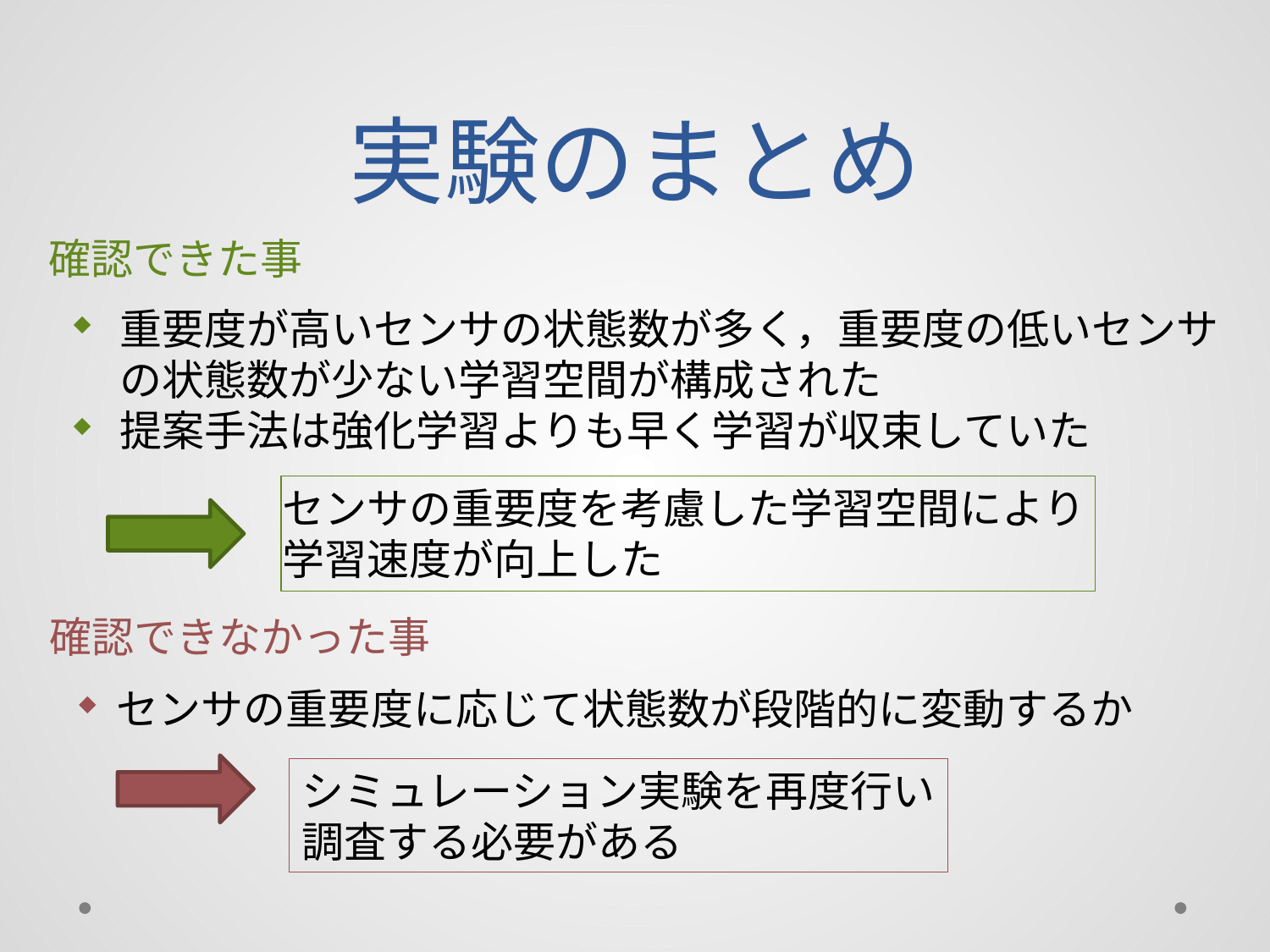

# 実験のまとめ
確認できた事
重要度が高いセンサの状態数が多く，重要度の低いセンサの状態数が少ない学習空間が構成された
提案手法は強化学習よりも早く学習が収束していた
センサの重要度を考慮した学習空間により
学習速度が向上した

確認できなかった事
センサの重要度に応じて状態数が段階的に変動するか

シミュレーション実験を再度行い
調査する必要がある